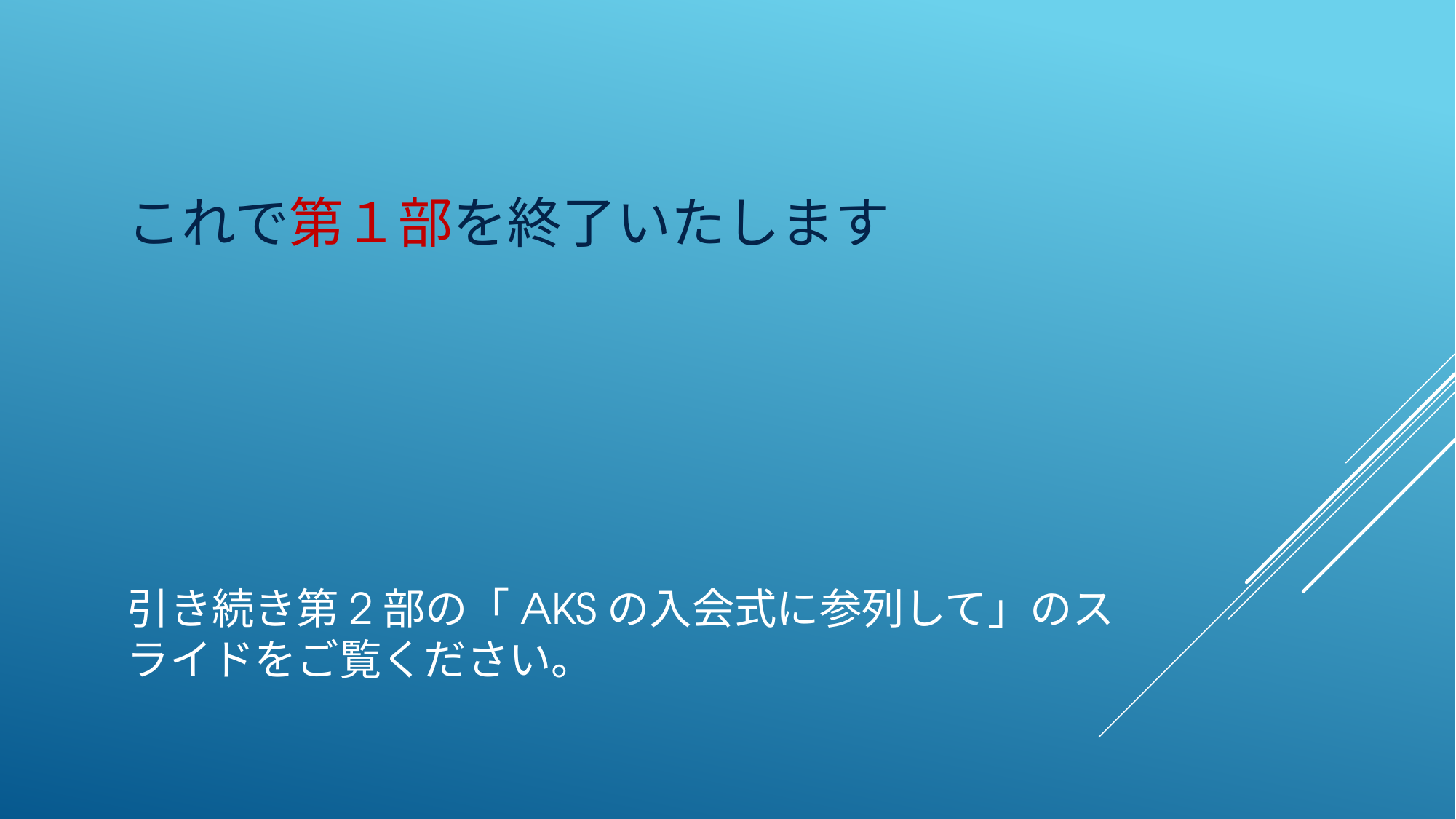

# これで第１部を終了いたします 　　　　　　　　　　　　　　　　　　　　　　　　　　　　　　　　 引き続き第2部の「AKSの入会式に参列して」のスライドをご覧ください。